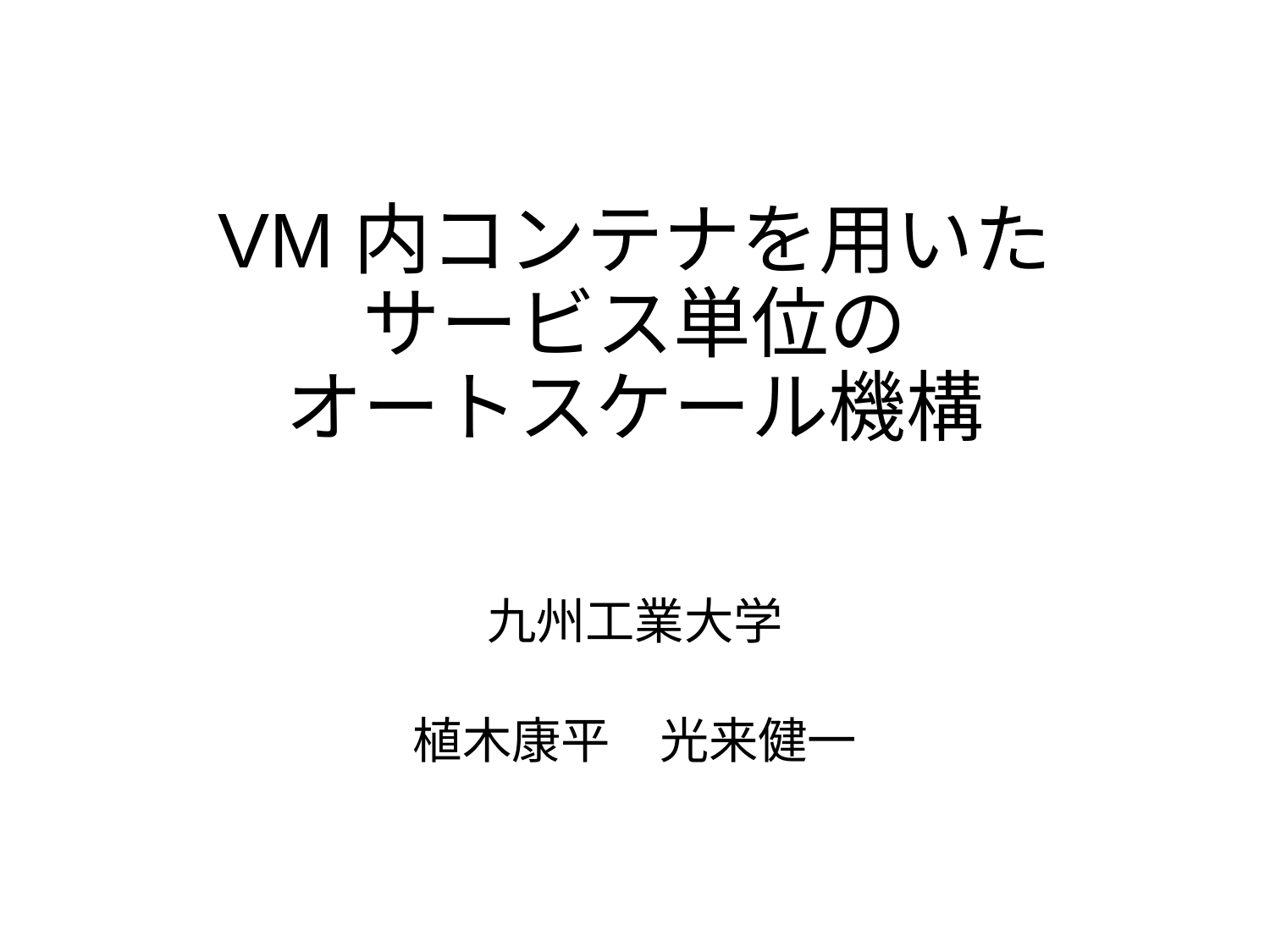

# VM内コンテナを用いた サービス単位の オートスケール機構
九州工業大学
植木康平　光来健一